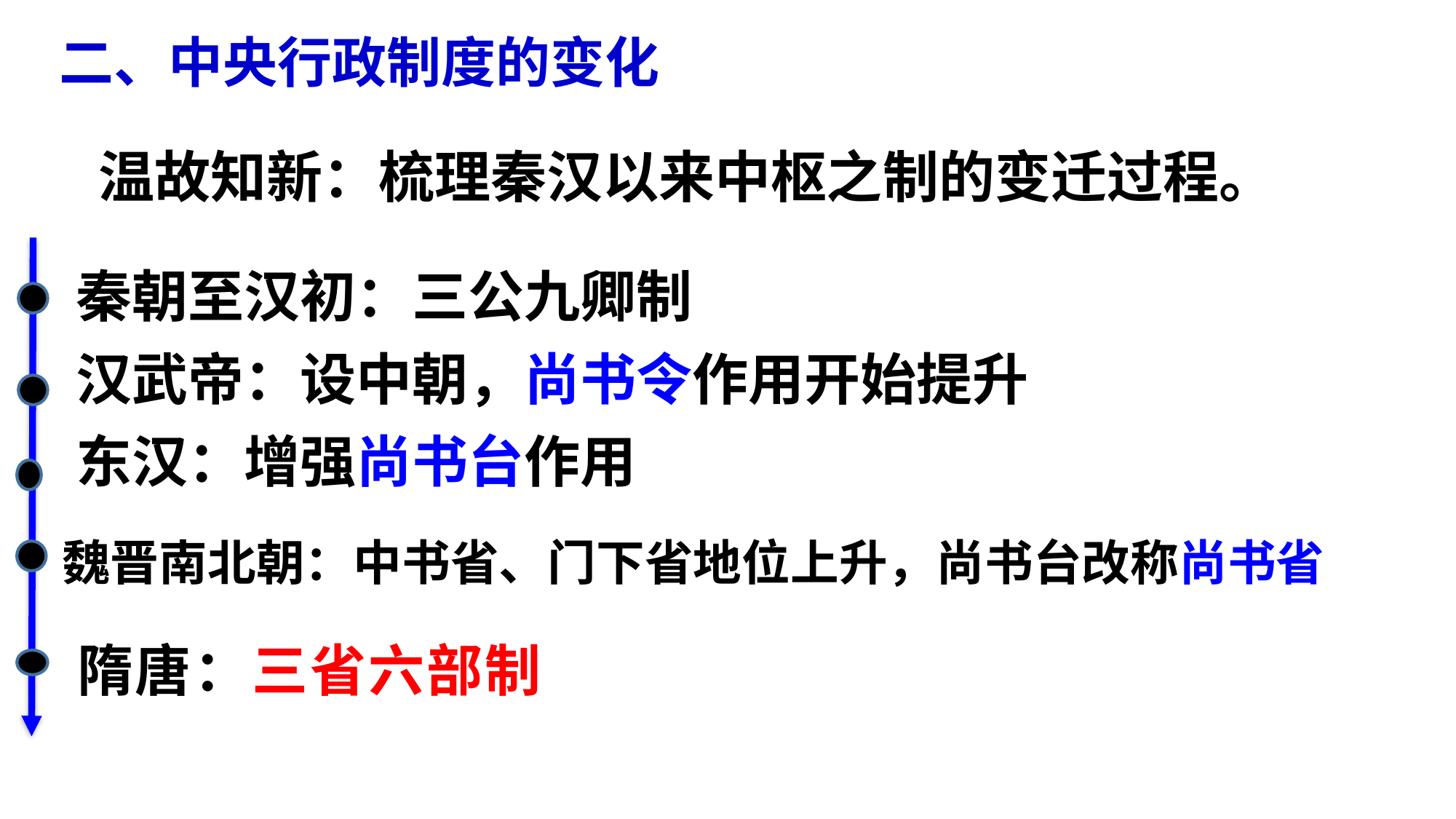

二、中央行政制度的变化
# 温故知新：梳理秦汉以来中枢之制的变迁过程。
秦朝至汉初：三公九卿制
汉武帝：设中朝，尚书令作用开始提升
东汉：增强尚书台作用

魏晋南北朝：中书省、门下省地位上升，尚书台改称尚书省

隋唐：三省六部制